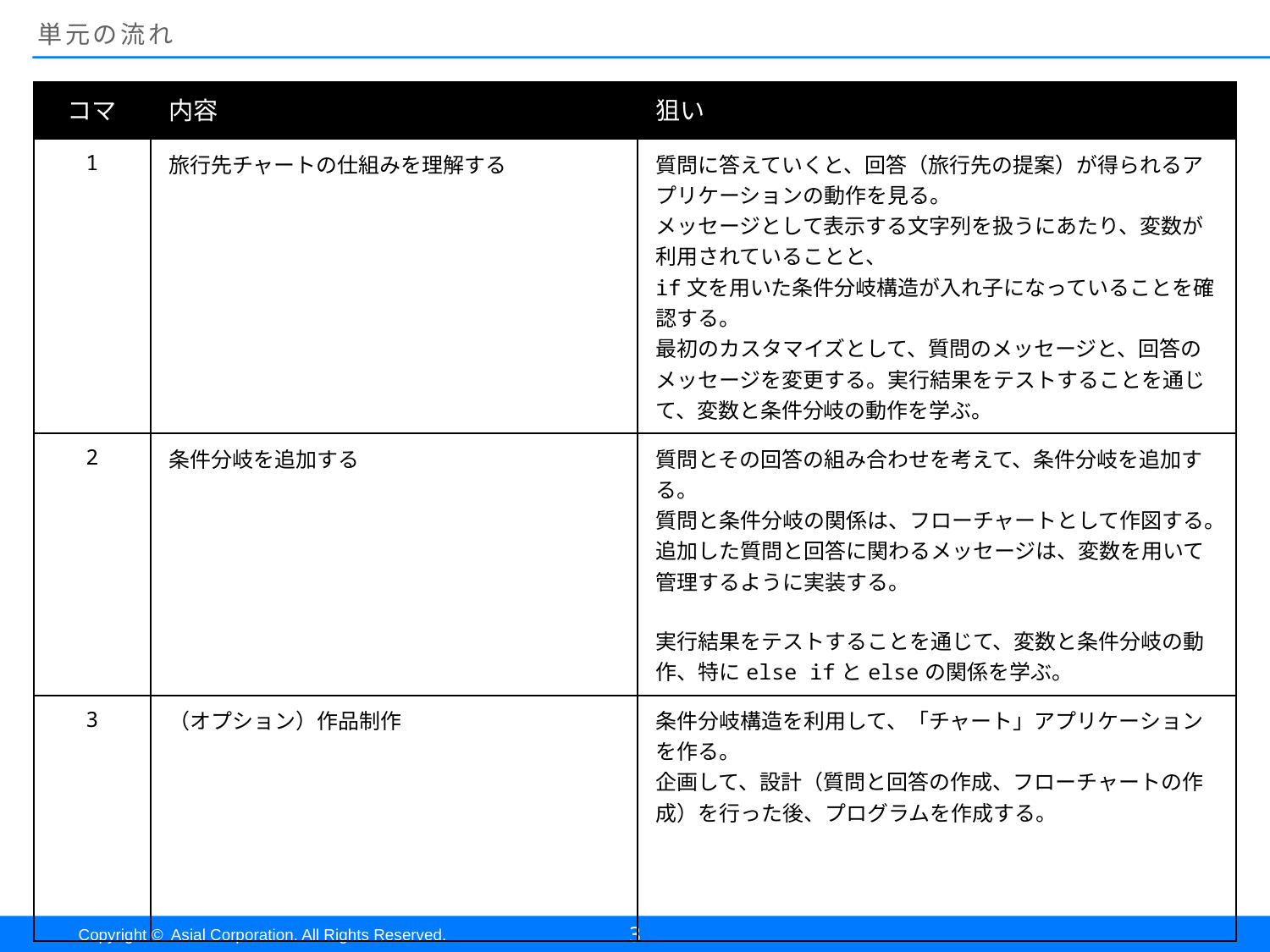

# 単元の流れ

| コマ | 内容 | 狙い |
| --- | --- | --- |
| 1 | 旅行先チャートの仕組みを理解する | 質問に答えていくと、回答（旅行先の提案）が得られるアプリケーションの動作を見る。 メッセージとして表示する文字列を扱うにあたり、変数が利用されていることと、 if文を用いた条件分岐構造が入れ子になっていることを確認する。 最初のカスタマイズとして、質問のメッセージと、回答のメッセージを変更する。実行結果をテストすることを通じて、変数と条件分岐の動作を学ぶ。 |
| 2 | 条件分岐を追加する | 質問とその回答の組み合わせを考えて、条件分岐を追加する。 質問と条件分岐の関係は、フローチャートとして作図する。 追加した質問と回答に関わるメッセージは、変数を用いて管理するように実装する。 実行結果をテストすることを通じて、変数と条件分岐の動作、特にelse ifとelseの関係を学ぶ。 |
| 3 | （オプション）作品制作 | 条件分岐構造を利用して、「チャート」アプリケーションを作る。 企画して、設計（質問と回答の作成、フローチャートの作成）を行った後、プログラムを作成する。 |
3